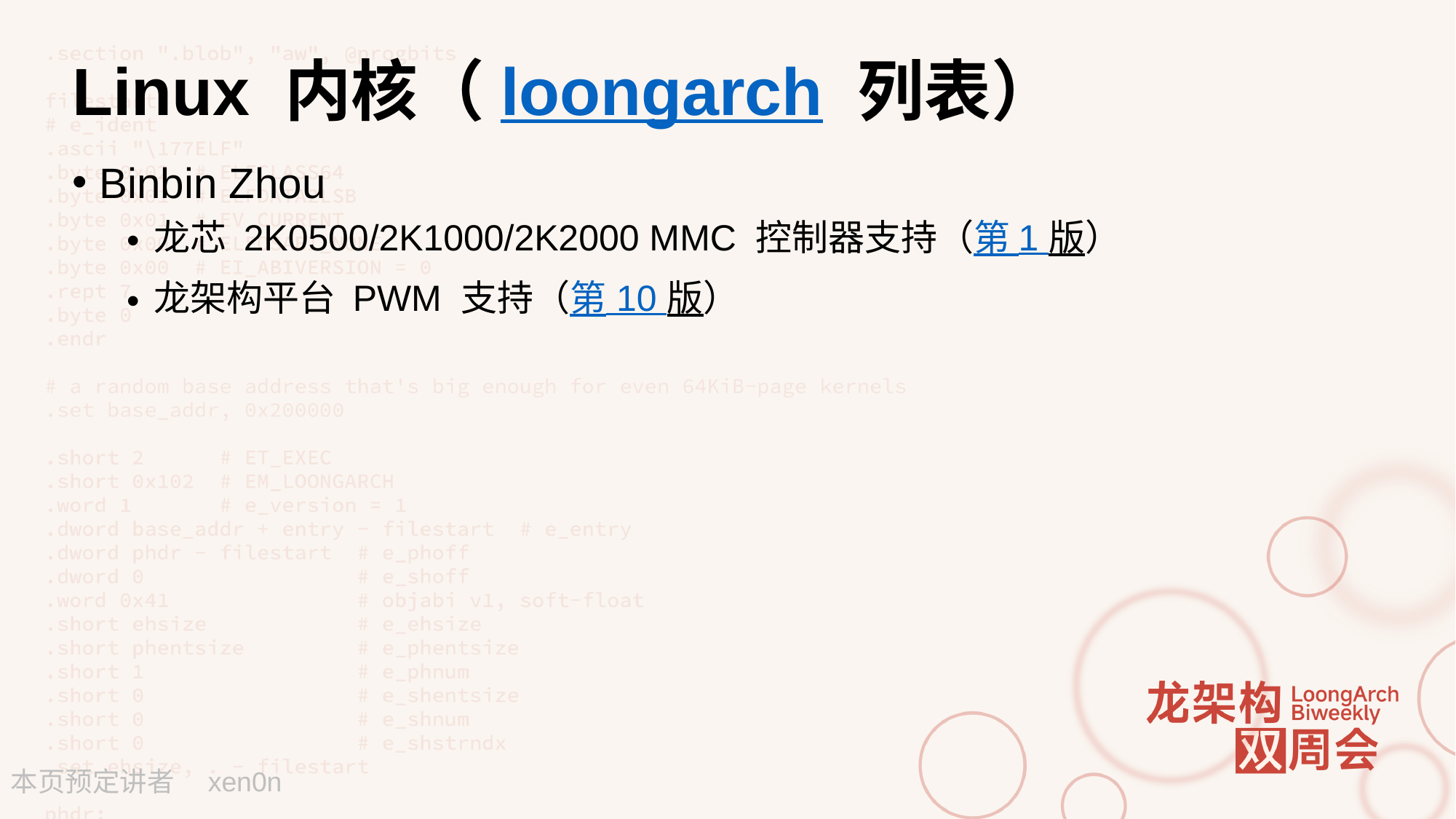

# Linux 内核（loongarch 列表）
Binbin Zhou
龙芯 2K0500/2K1000/2K2000 MMC 控制器支持（第 1 版）
龙架构平台 PWM 支持（第 10 版）
xen0n